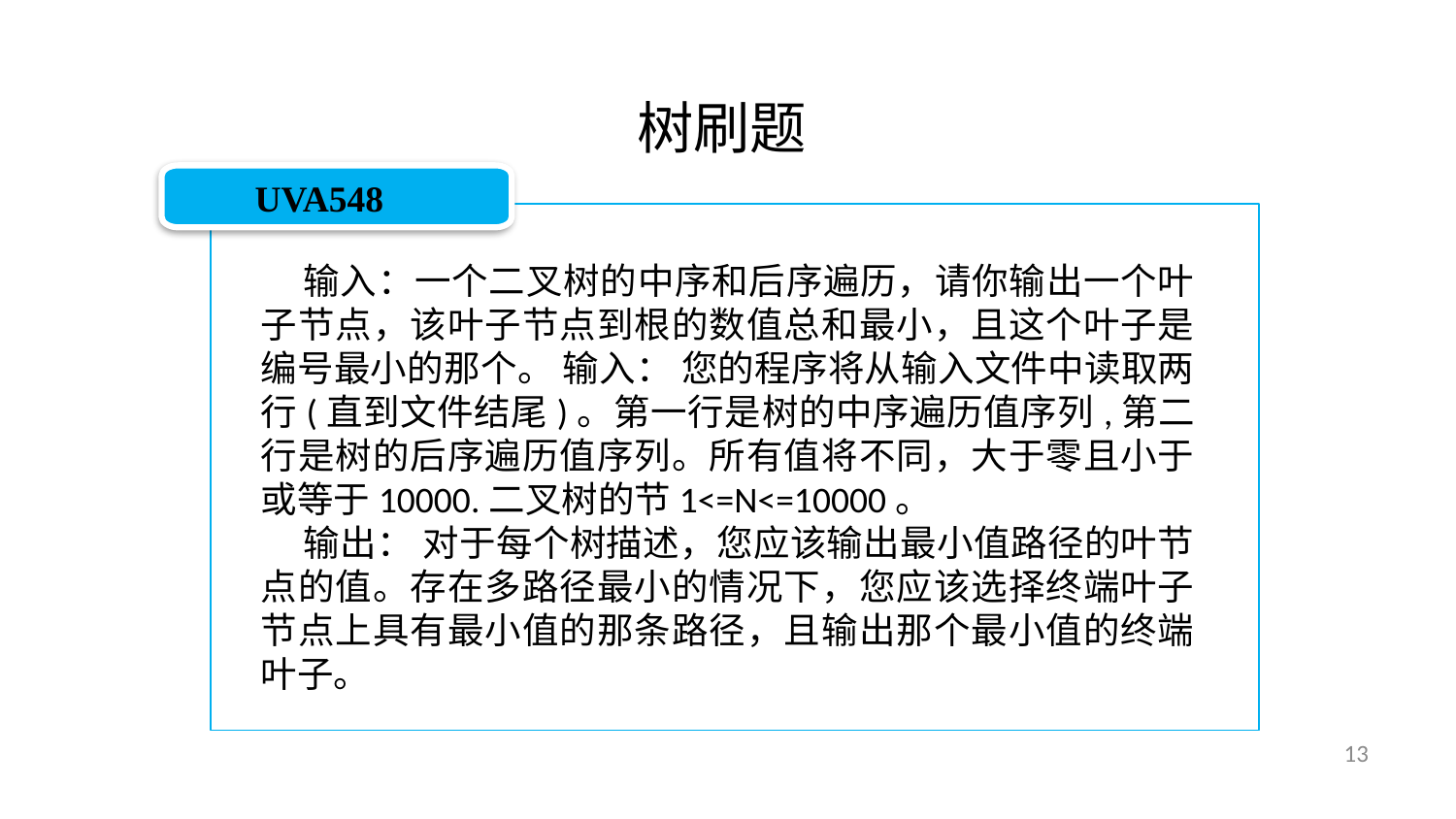

树刷题

UVA548
输入：一个二叉树的中序和后序遍历，请你输出一个叶子节点，该叶子节点到根的数值总和最小，且这个叶子是编号最小的那个。 输入： 您的程序将从输入文件中读取两行(直到文件结尾)。第一行是树的中序遍历值序列,第二行是树的后序遍历值序列。所有值将不同，大于零且小于或等于10000.二叉树的节1<=N<=10000。
输出： 对于每个树描述，您应该输出最小值路径的叶节点的值。存在多路径最小的情况下，您应该选择终端叶子节点上具有最小值的那条路径，且输出那个最小值的终端叶子。
13